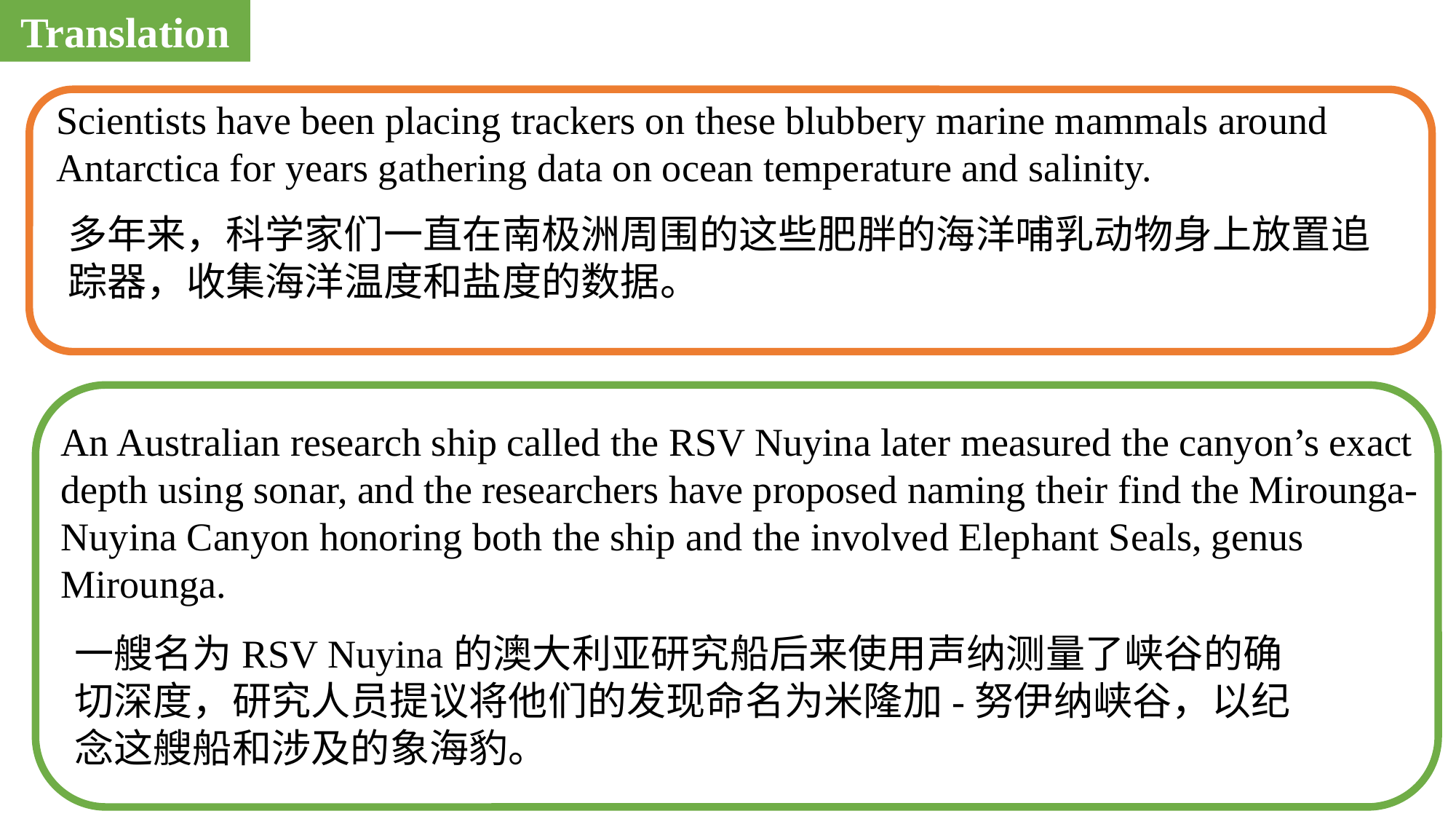

Translation

Scientists have been placing trackers on these blubbery marine mammals around Antarctica for years gathering data on ocean temperature and salinity.
多年来，科学家们一直在南极洲周围的这些肥胖的海洋哺乳动物身上放置追踪器，收集海洋温度和盐度的数据。

An Australian research ship called the RSV Nuyina later measured the canyon’s exact depth using sonar, and the researchers have proposed naming their find the Mirounga-Nuyina Canyon honoring both the ship and the involved Elephant Seals, genus Mirounga.
一艘名为RSV Nuyina的澳大利亚研究船后来使用声纳测量了峡谷的确切深度，研究人员提议将他们的发现命名为米隆加-努伊纳峡谷，以纪念这艘船和涉及的象海豹。